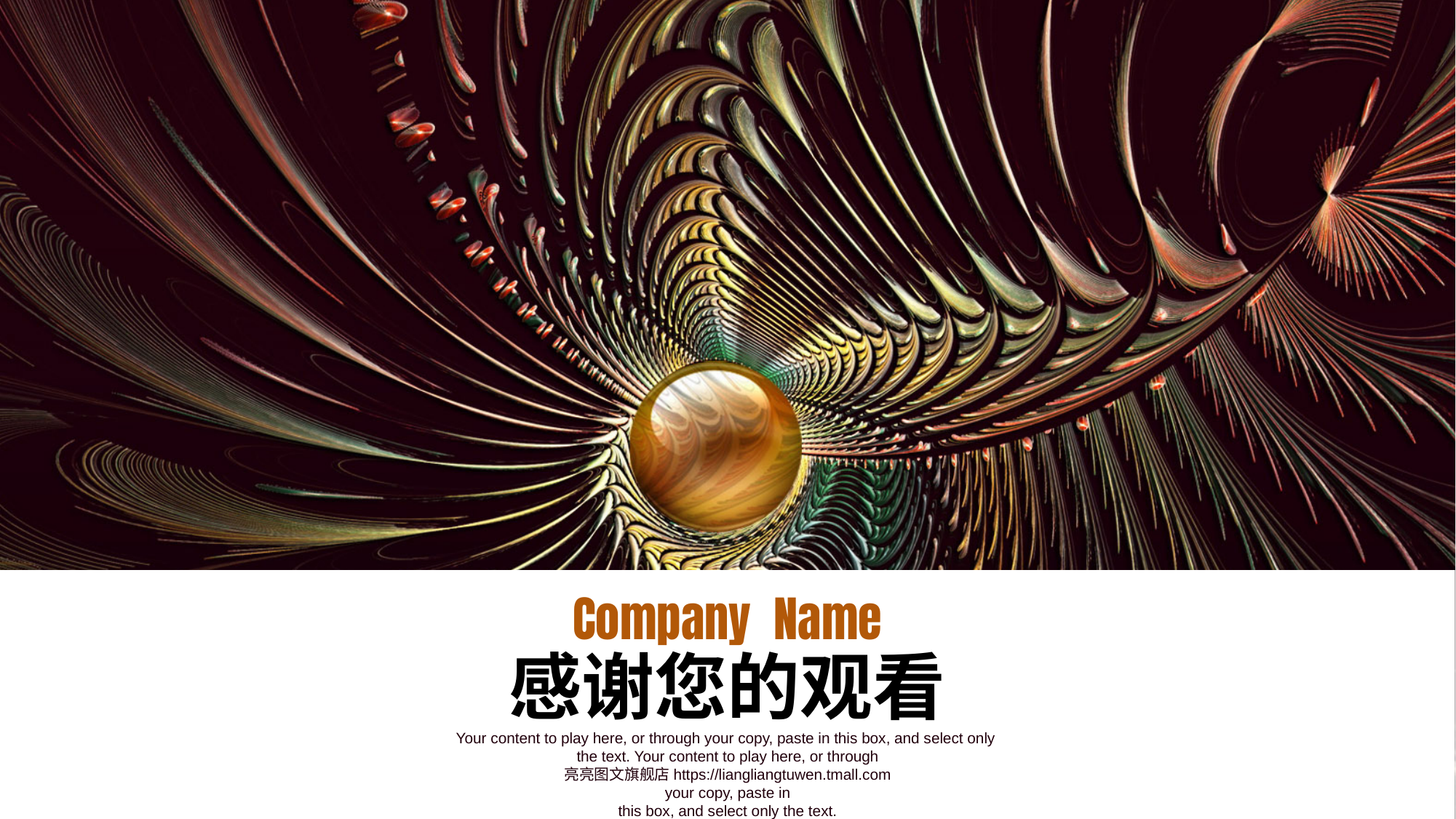

Company  Name
感谢您的观看
Your content to play here, or through your copy, paste in this box, and select only
the text. Your content to play here, or through 亮亮图文旗舰店https://liangliangtuwen.tmall.com
 your copy, paste in
this box, and select only the text.